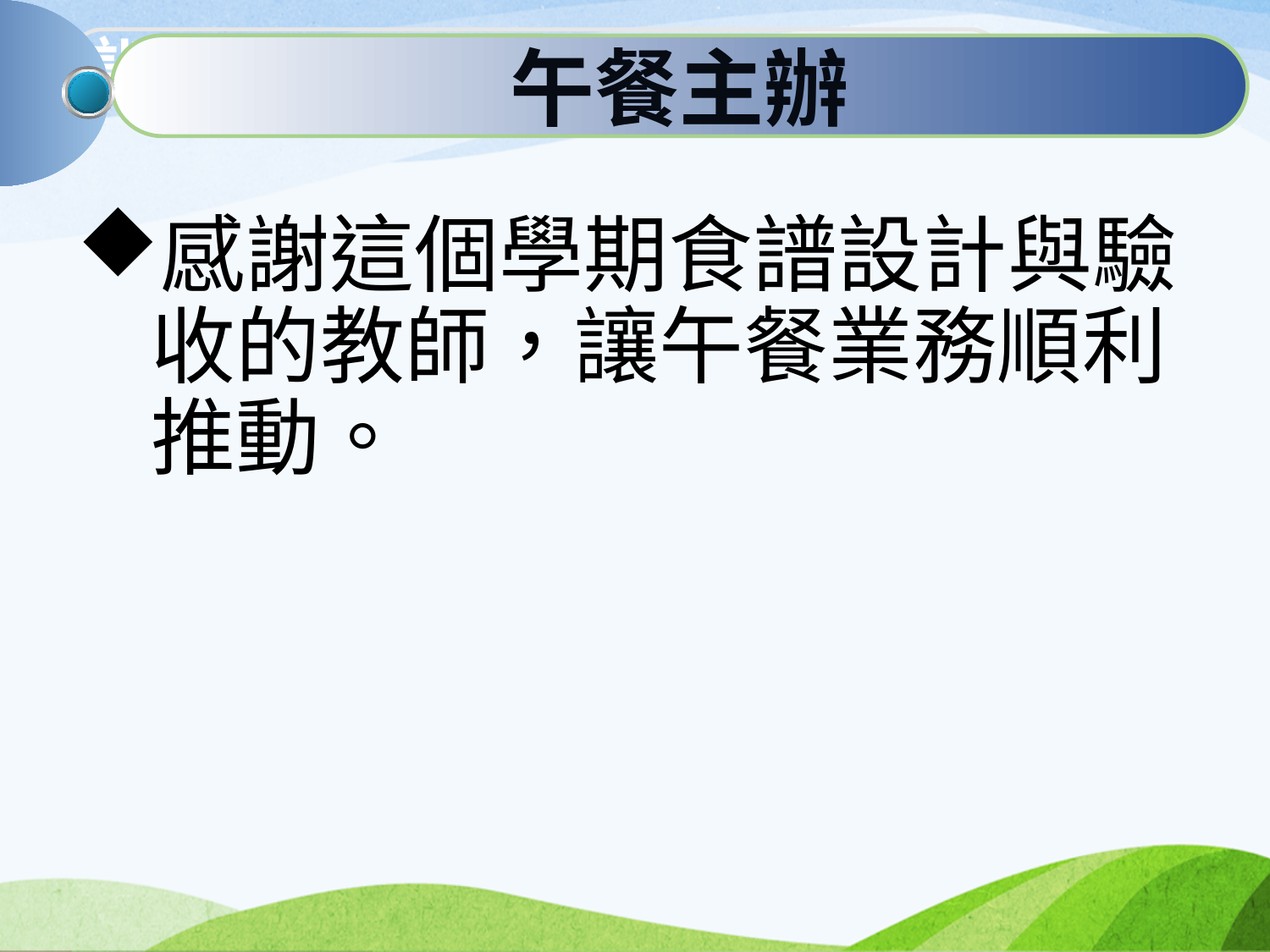

訓育組
午餐主辦

感謝這個學期食譜設計與驗收的教師，讓午餐業務順利推動。